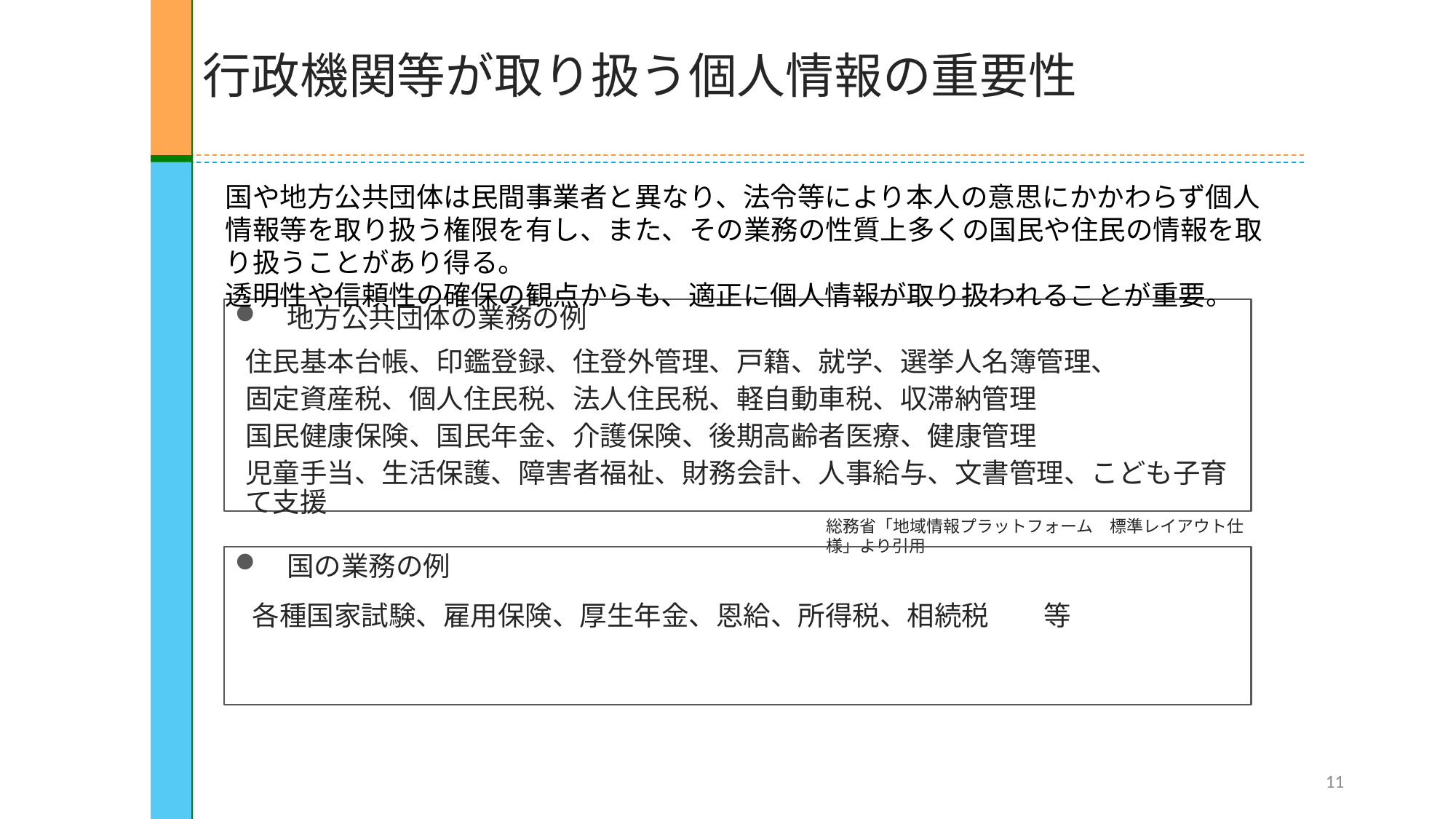

行政機関等が取り扱う個人情報の重要性

国や地方公共団体は民間事業者と異なり、法令等により本人の意思にかかわらず個人情報等を取り扱う権限を有し、また、その業務の性質上多くの国民や住民の情報を取り扱うことがあり得る。
透明性や信頼性の確保の観点からも、適正に個人情報が取り扱われることが重要。
地方公共団体の業務の例
住民基本台帳、印鑑登録、住登外管理、戸籍、就学、選挙人名簿管理、
固定資産税、個人住民税、法人住民税、軽自動車税、収滞納管理
国民健康保険、国民年金、介護保険、後期高齢者医療、健康管理
児童手当、生活保護、障害者福祉、財務会計、人事給与、文書管理、こども子育て支援
総務省「地域情報プラットフォーム　標準レイアウト仕様」より引用
国の業務の例
各種国家試験、雇用保険、厚生年金、恩給、所得税、相続税　　等
11